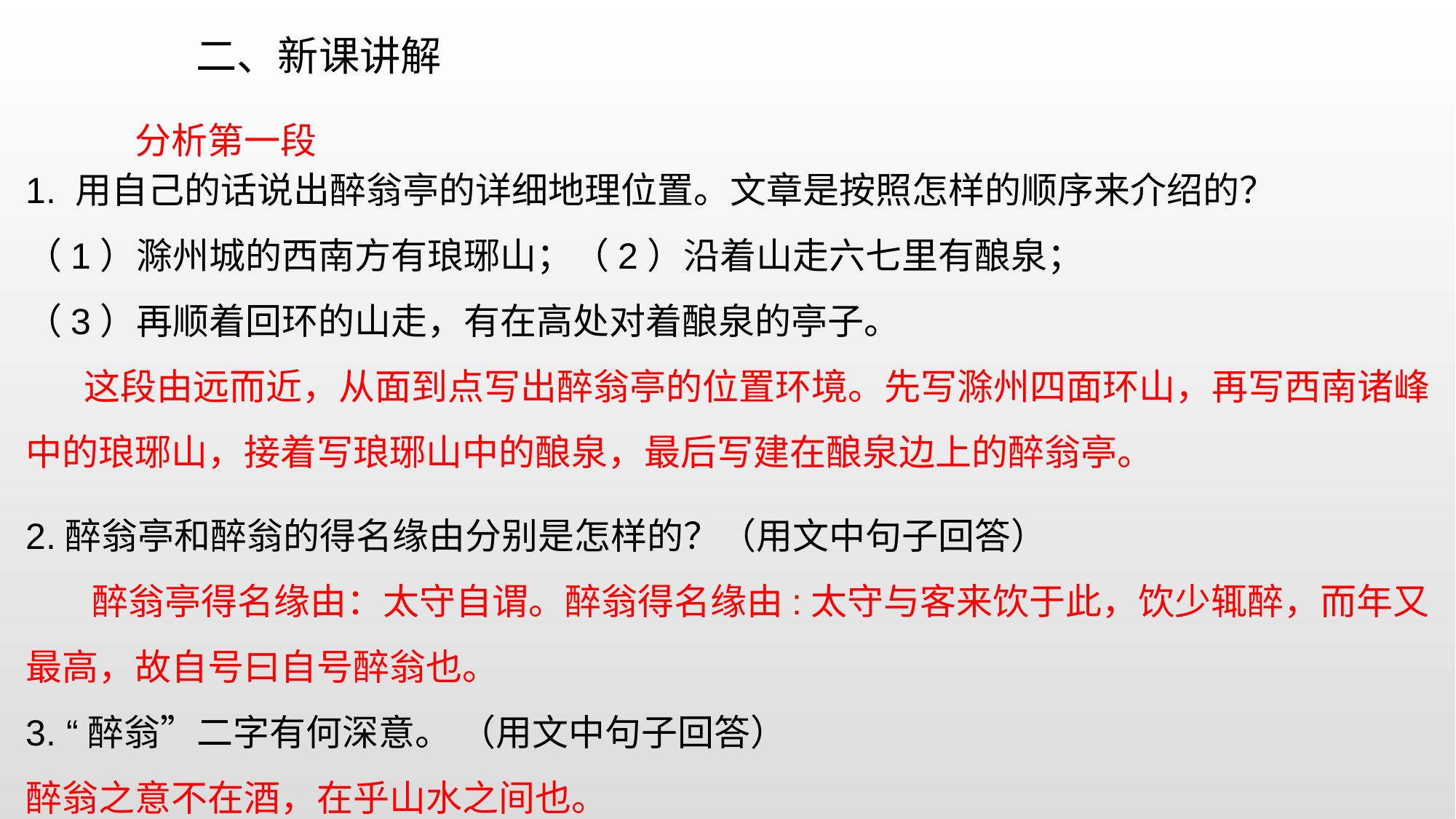

二、新课讲解

分析第一段
1. 用自己的话说出醉翁亭的详细地理位置。文章是按照怎样的顺序来介绍的？
（1）滁州城的西南方有琅琊山；（2）沿着山走六七里有酿泉；
（3）再顺着回环的山走，有在高处对着酿泉的亭子。
      这段由远而近，从面到点写出醉翁亭的位置环境。先写滁州四面环山，再写西南诸峰中的琅琊山，接着写琅琊山中的酿泉，最后写建在酿泉边上的醉翁亭。
2.醉翁亭和醉翁的得名缘由分别是怎样的？（用文中句子回答）
       醉翁亭得名缘由：太守自谓。醉翁得名缘由:太守与客来饮于此，饮少辄醉，而年又最高，故自号曰自号醉翁也。
3. “醉翁”二字有何深意。 （用文中句子回答）
醉翁之意不在酒，在乎山水之间也。